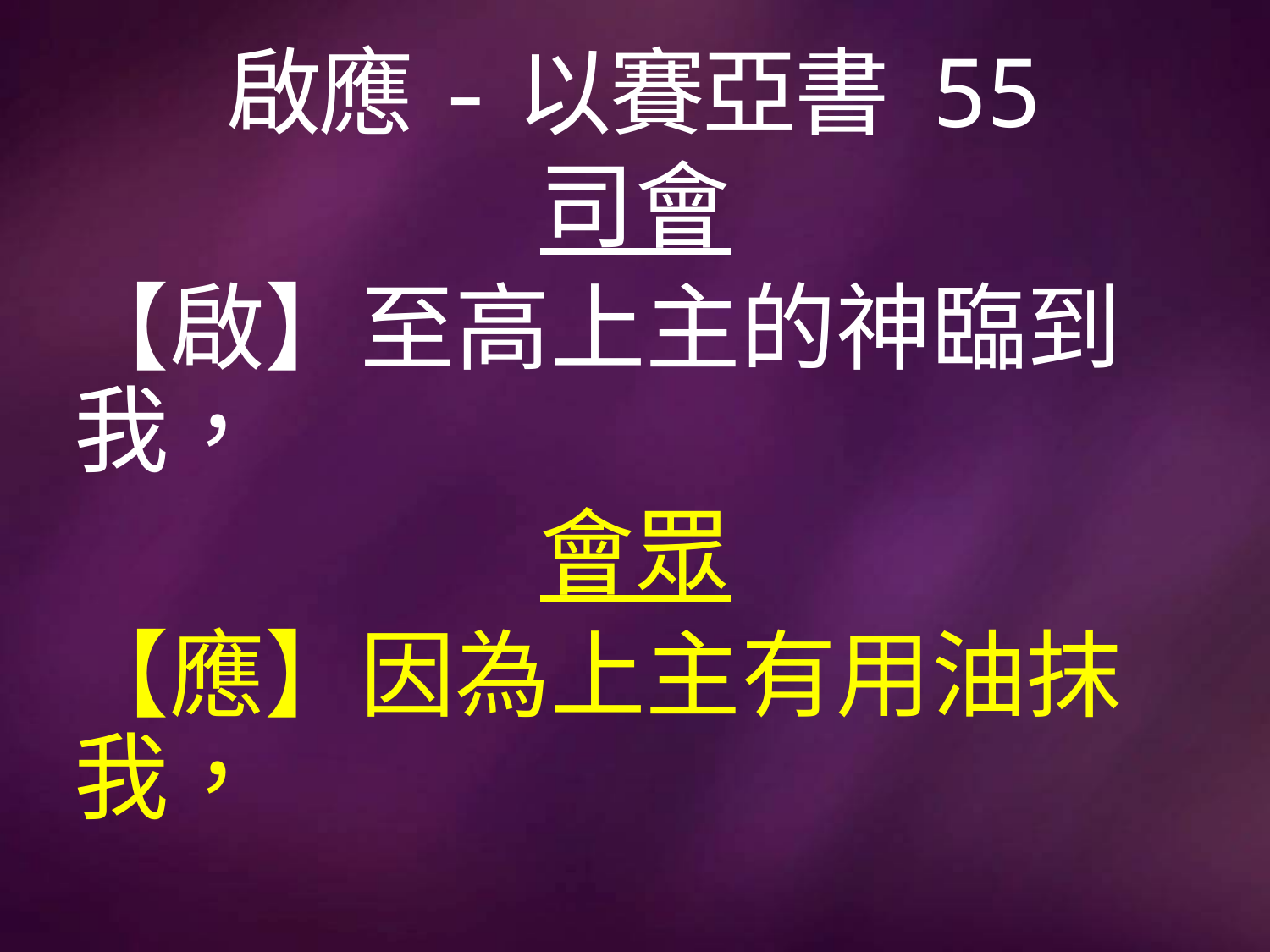

# 啟應-以賽亞書 55
司會
【啟】至高上主的神臨到我，
會眾
【應】因為上主有用油抹我，